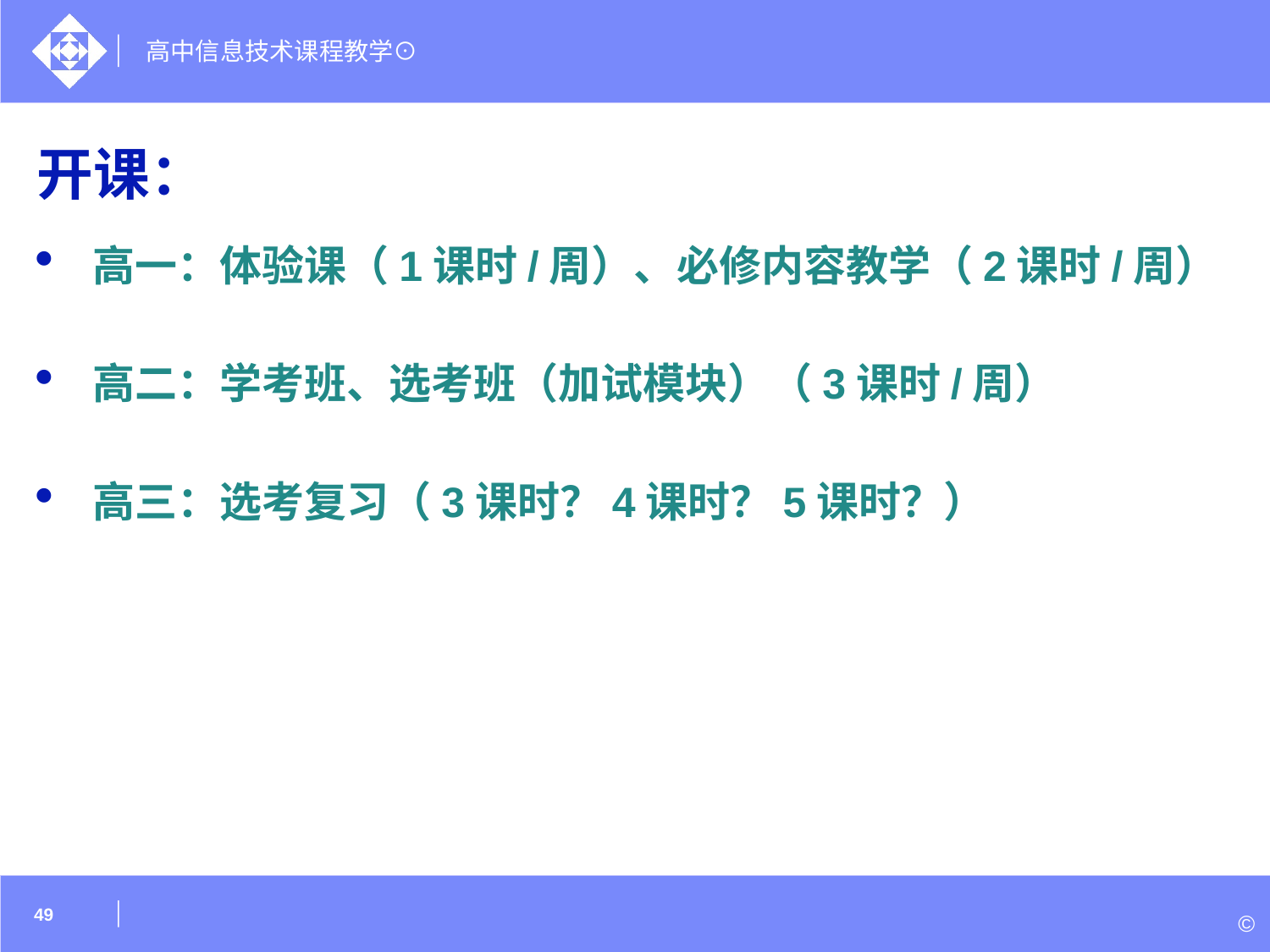

# 开课：
高一：体验课（1课时/周）、必修内容教学（2课时/周）

高二：学考班、选考班（加试模块）（3课时/周）

高三：选考复习（3课时？4课时？5课时？）

49